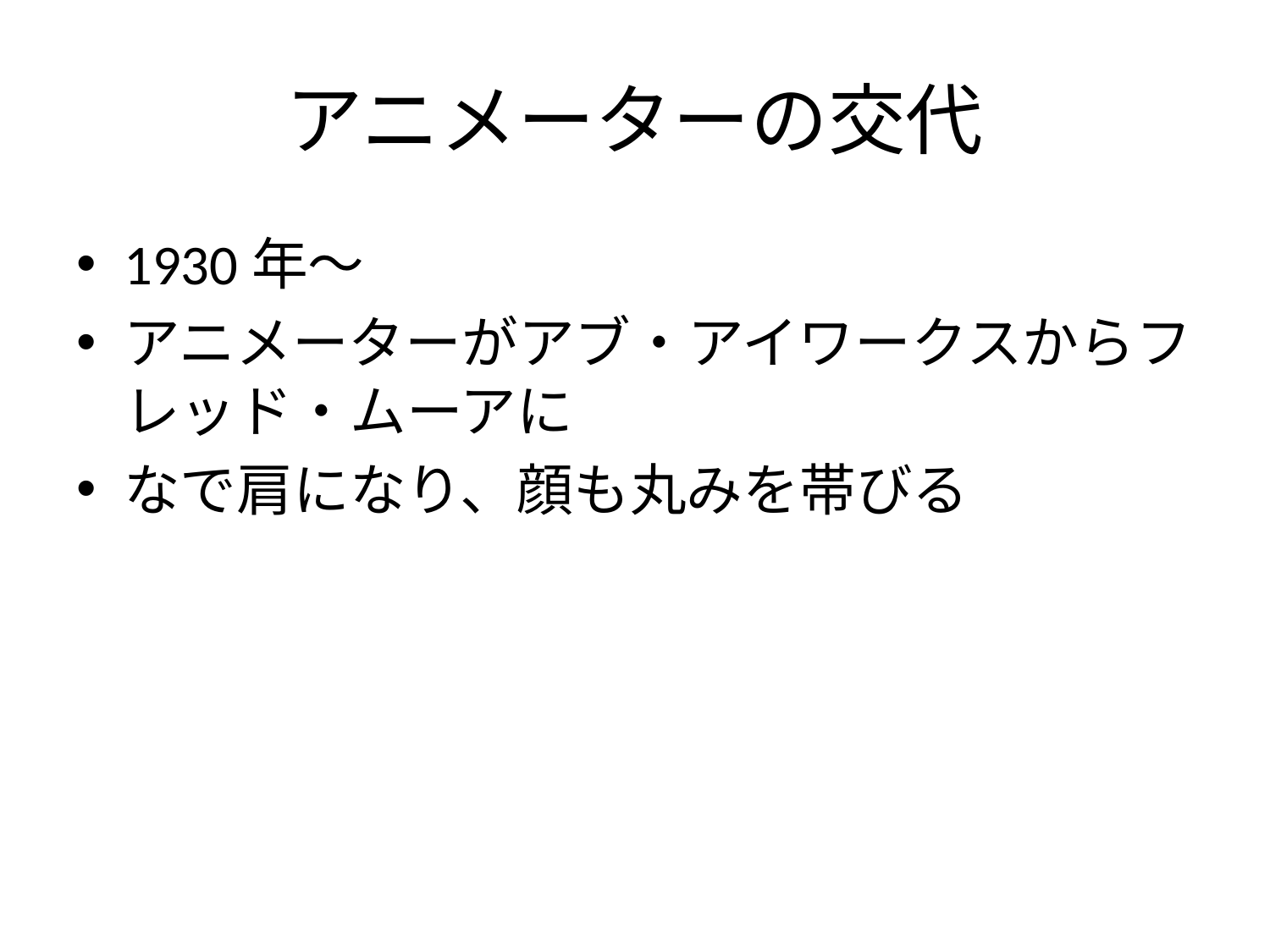

# アニメーターの交代
1930年～
アニメーターがアブ・アイワークスからフレッド・ムーアに
なで肩になり、顔も丸みを帯びる